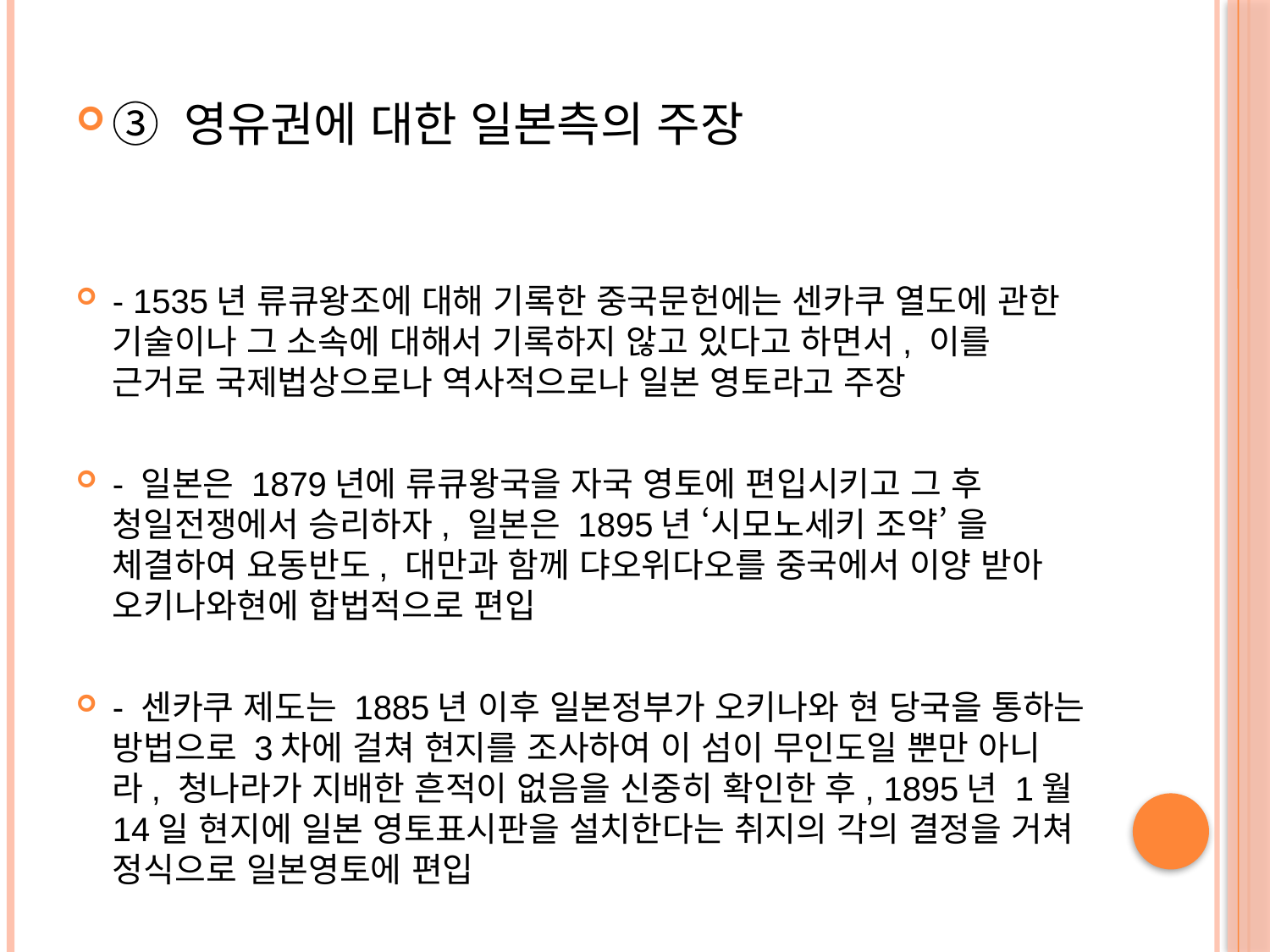

③ 영유권에 대한 일본측의 주장

- 1535년 류큐왕조에 대해 기록한 중국문헌에는 센카쿠 열도에 관한 기술이나 그 소속에 대해서 기록하지 않고 있다고 하면서, 이를 근거로 국제법상으로나 역사적으로나 일본 영토라고 주장

- 일본은 1879년에 류큐왕국을 자국 영토에 편입시키고 그 후 청일전쟁에서 승리하자, 일본은 1895년 ‘시모노세키 조약’ 을 체결하여 요동반도, 대만과 함께 댜오위다오를 중국에서 이양 받아 오키나와현에 합법적으로 편입

- 센카쿠 제도는 1885년 이후 일본정부가 오키나와 현 당국을 통하는 방법으로 3차에 걸쳐 현지를 조사하여 이 섬이 무인도일 뿐만 아니라, 청나라가 지배한 흔적이 없음을 신중히 확인한 후, 1895년 1월 14일 현지에 일본 영토표시판을 설치한다는 취지의 각의 결정을 거쳐 정식으로 일본영토에 편입